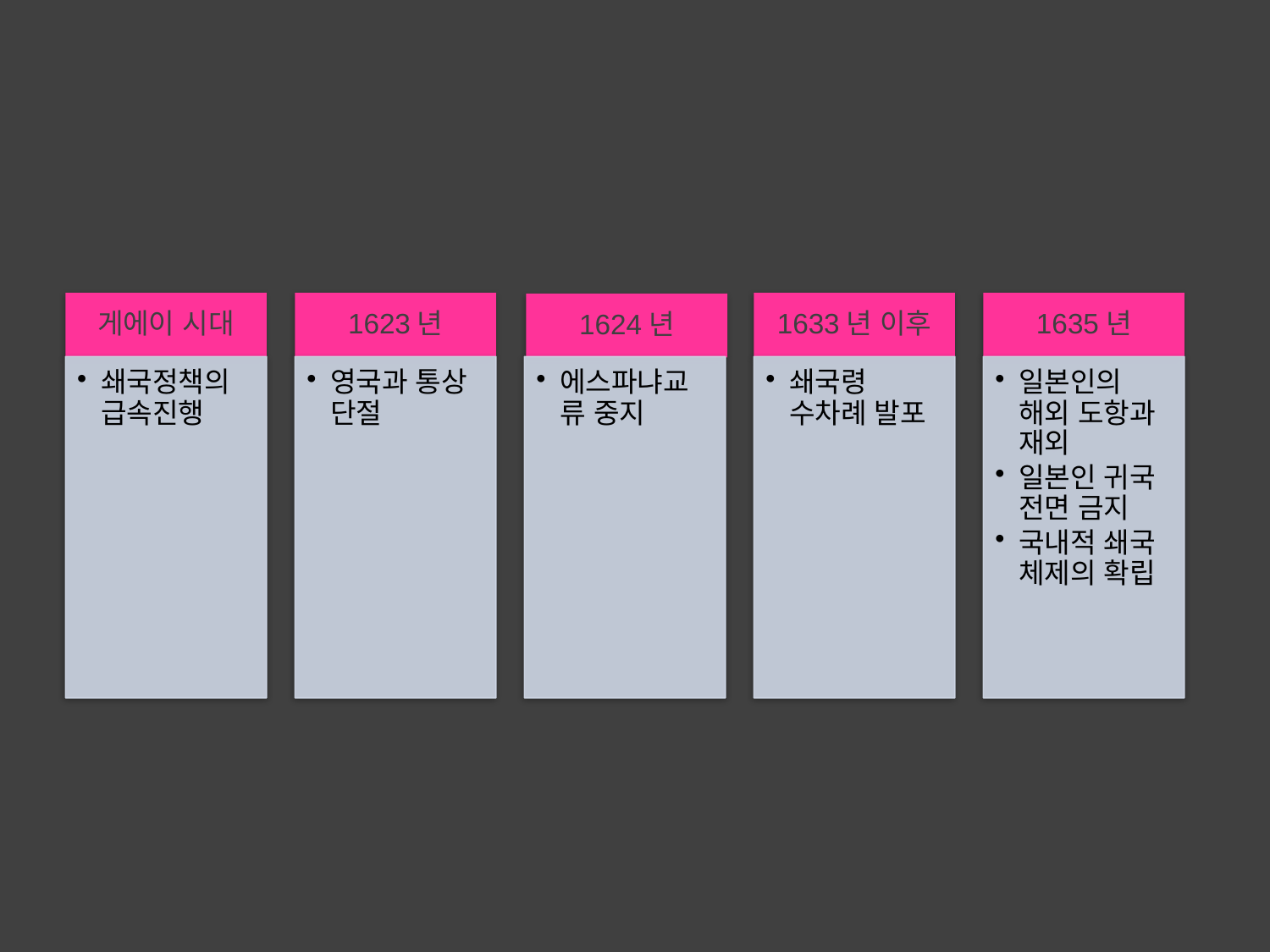

#
게에이 시대
쇄국정책의 급속진행
1623년
영국과 통상 단절
1624년
에스파냐교류 중지
1633년 이후
쇄국령 수차례 발포
1635년
일본인의 해외 도항과 재외
일본인 귀국 전면 금지
국내적 쇄국 체제의 확립